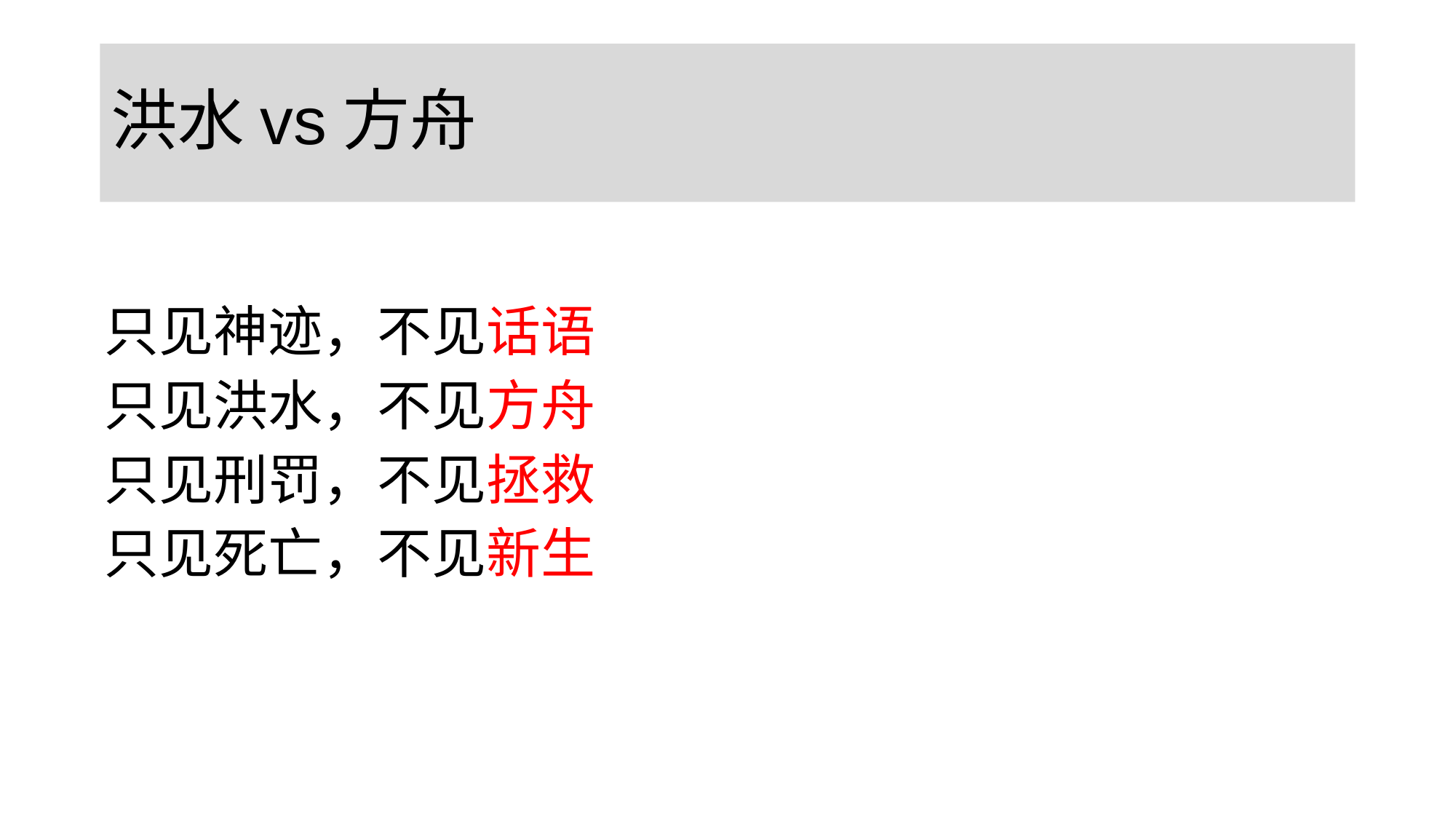

# 洪水vs方舟

只见神迹，不见话语
只见洪水，不见方舟
只见刑罚，不见拯救
只见死亡，不见新生